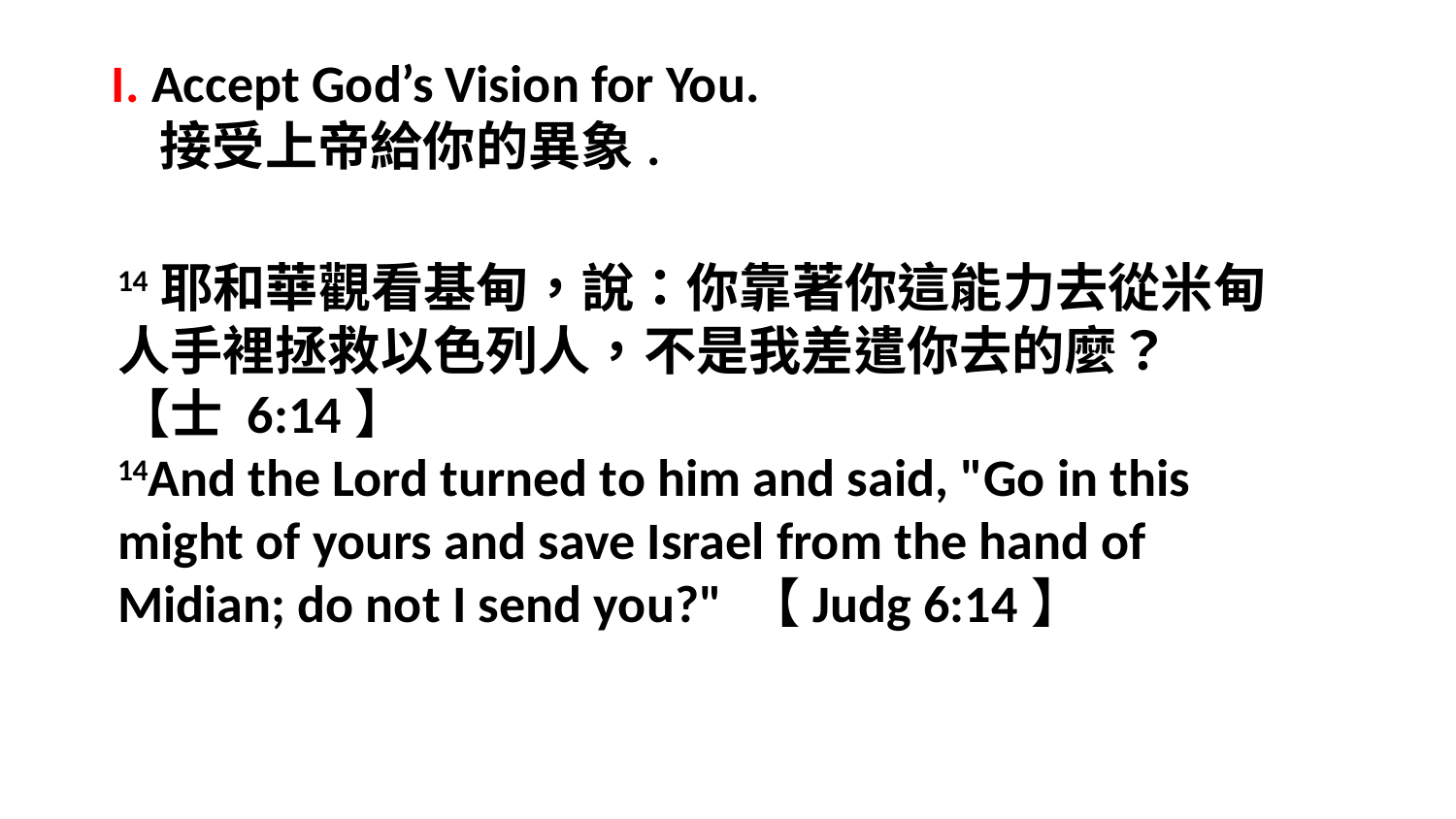

I. Accept God’s Vision for You.
   接受上帝給你的異象.
14耶和華觀看基甸，說：你靠著你這能力去從米甸人手裡拯救以色列人，不是我差遣你去的麼？
【士 6:14】
14And the Lord turned to him and said, "Go in this might of yours and save Israel from the hand of Midian; do not I send you?" 【Judg 6:14】